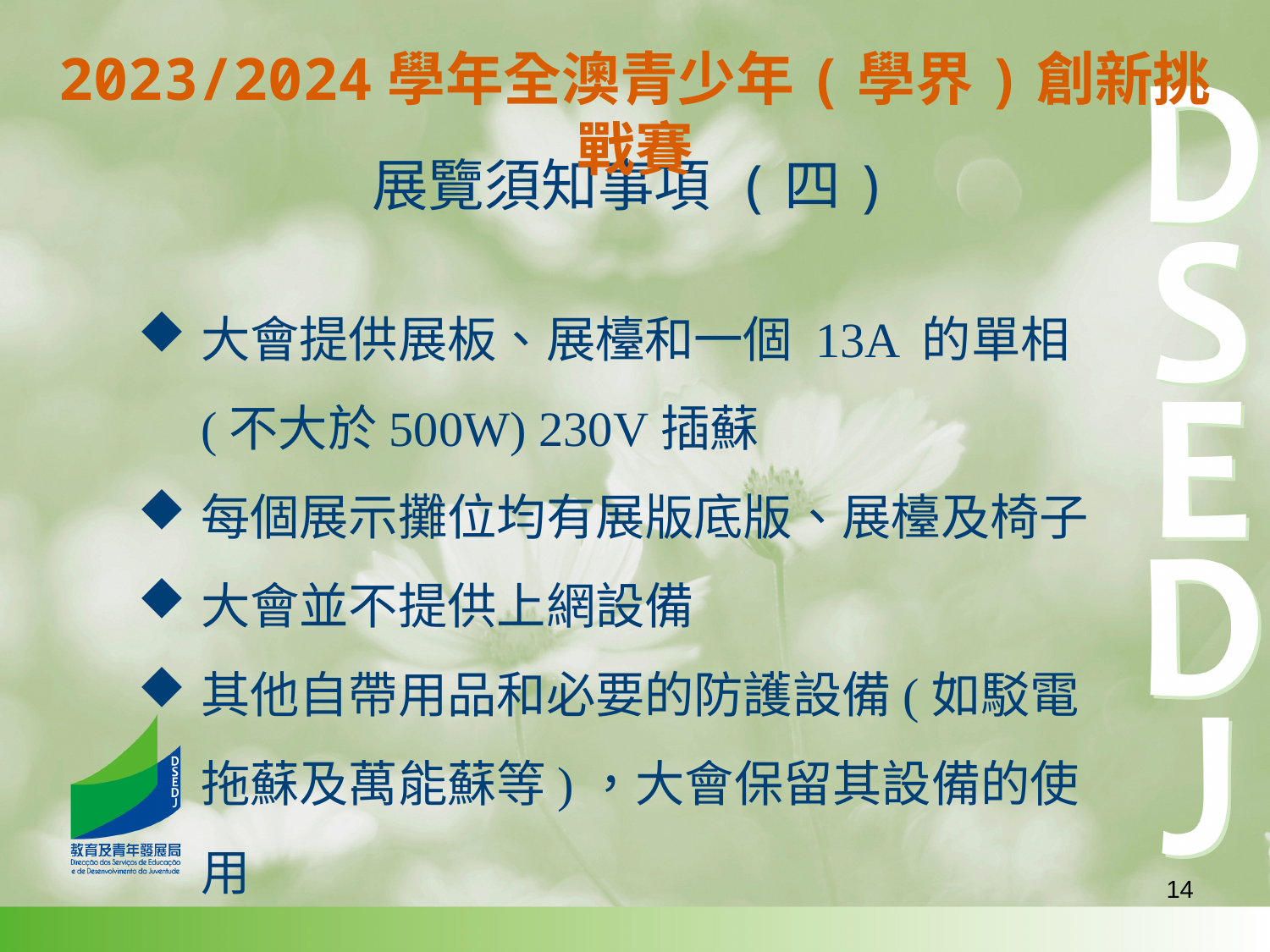

2023/2024學年全澳青少年(學界)創新挑戰賽

展覽須知事項 (四)

大會提供展板、展檯和一個 13A 的單相 (不大於500W) 230V插蘇
每個展示攤位均有展版底版、展檯及椅子
大會並不提供上網設備
其他自帶用品和必要的防護設備(如駁電拖蘇及萬能蘇等)，大會保留其設備的使用
14